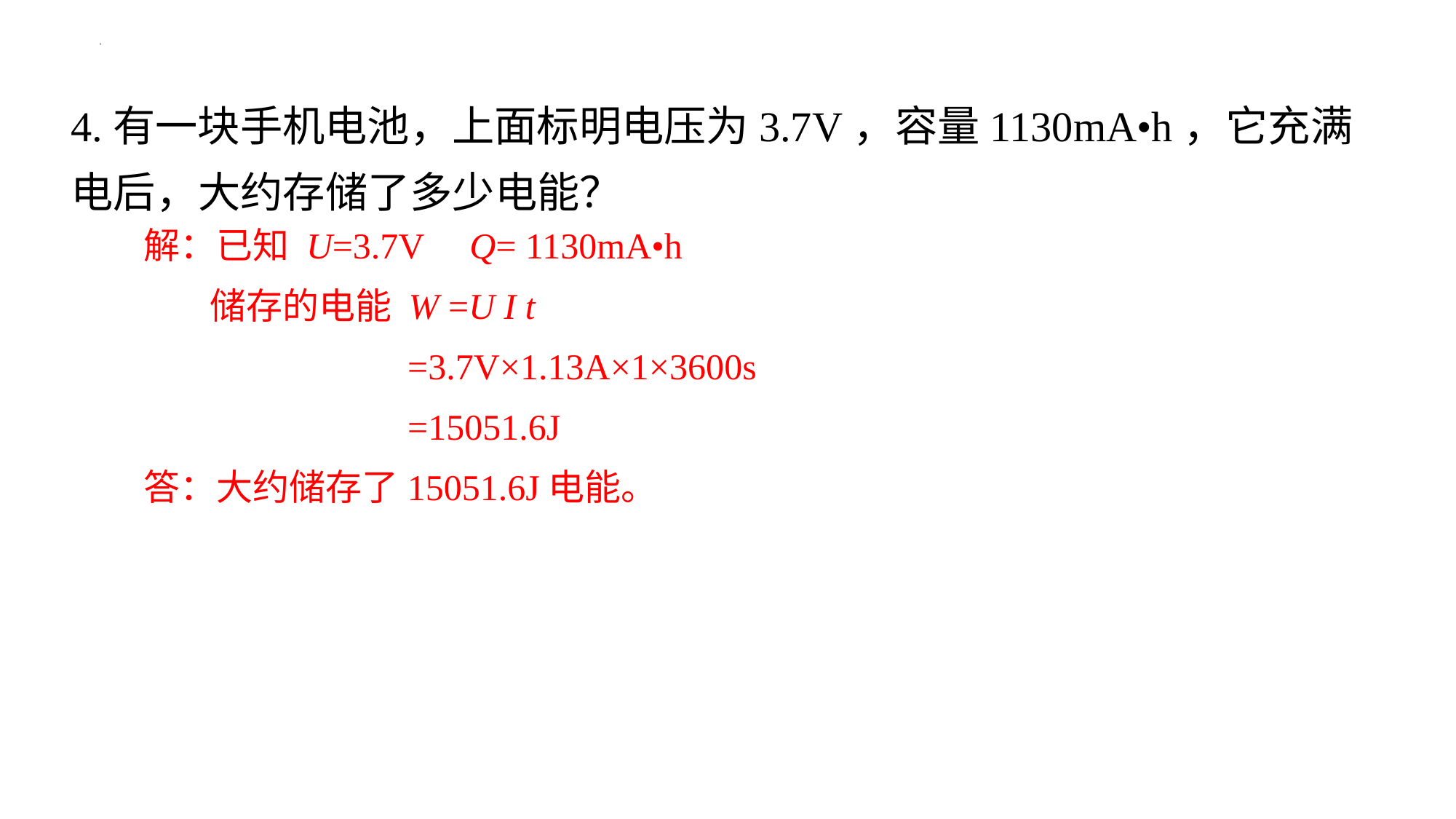

4.有一块手机电池，上面标明电压为3.7V，容量1130mA•h，它充满电后，大约存储了多少电能？
解：已知 U=3.7V     Q= 1130mA•h
       储存的电能 W =U I t
                             =3.7V×1.13A×1×3600s
                             =15051.6J
答：大约储存了15051.6J电能。